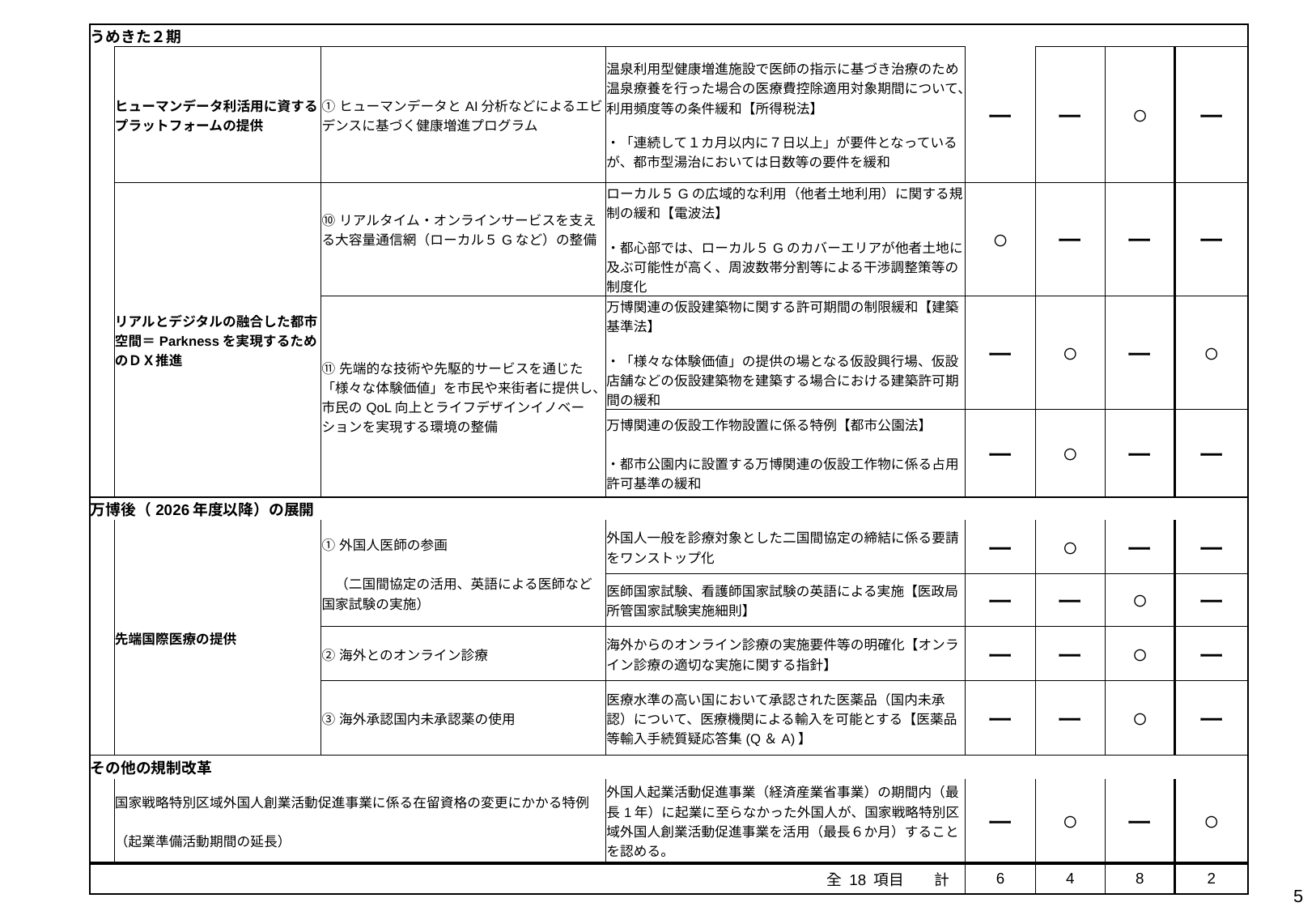

|  | うめきた２期 |  |  |  |  |  |  |  |
| --- | --- | --- | --- | --- | --- | --- | --- | --- |
|  |  | ヒューマンデータ利活用に資するプラットフォームの提供 | ①ヒューマンデータとAI分析などによるエビデンスに基づく健康増進プログラム | 温泉利用型健康増進施設で医師の指示に基づき治療のため温泉療養を行った場合の医療費控除適用対象期間について、利用頻度等の条件緩和【所得税法】 ・「連続して１カ月以内に７日以上」が要件となっているが、都市型湯治においては日数等の要件を緩和 | ー | ー | ○ | ー |
|  |  | リアルとデジタルの融合した都市空間＝Parknessを実現するためのＤＸ推進 | ⑩リアルタイム・オンラインサービスを支える大容量通信網（ローカル５Gなど）の整備 | ローカル５Gの広域的な利用（他者土地利用）に関する規制の緩和【電波法】 ・都心部では、ローカル５Gのカバーエリアが他者土地に及ぶ可能性が高く、周波数帯分割等による干渉調整策等の制度化 | ○ | ー | ー | ー |
|  |  |  | ⑪先端的な技術や先駆的サービスを通じた「様々な体験価値」を市民や来街者に提供し、市民のQoL向上とライフデザインイノベーションを実現する環境の整備 | 万博関連の仮設建築物に関する許可期間の制限緩和【建築基準法】 ・「様々な体験価値」の提供の場となる仮設興行場、仮設店舗などの仮設建築物を建築する場合における建築許可期間の緩和 | ー | ○ | ー | ○ |
|  |  |  |  | 万博関連の仮設工作物設置に係る特例【都市公園法】 ・都市公園内に設置する万博関連の仮設工作物に係る占用許可基準の緩和 | ー | ○ | ー | ー |
|  | 万博後（2026年度以降）の展開 |  |  |  |  |  |  |  |
|  |  | 先端国際医療の提供 | ①外国人医師の参画 　（二国間協定の活用、英語による医師など国家試験の実施） | 外国人一般を診療対象とした二国間協定の締結に係る要請をワンストップ化 | ー | ○ | ー | ー |
|  |  |  |  | 医師国家試験、看護師国家試験の英語による実施【医政局所管国家試験実施細則】 | ー | ー | ○ | ー |
|  |  |  | ②海外とのオンライン診療 | 海外からのオンライン診療の実施要件等の明確化【オンライン診療の適切な実施に関する指針】 | ー | ー | ○ | ー |
|  |  |  | ③海外承認国内未承認薬の使用 | 医療水準の高い国において承認された医薬品（国内未承認）について、医療機関による輸入を可能とする【医薬品等輸入手続質疑応答集(Q＆A)】 | ー | ー | ○ | ー |
|  | その他の規制改革 |  |  |  |  |  |  |  |
|  |  | 国家戦略特別区域外国人創業活動促進事業に係る在留資格の変更にかかる特例 （起業準備活動期間の延長） |  | 外国人起業活動促進事業（経済産業省事業）の期間内（最長1年）に起業に至らなかった外国人が、国家戦略特別区域外国人創業活動促進事業を活用（最長６か月）することを認める。 | ー | ○ | ー | ○ |
|  |  |  |  | 全 18 項目　　計 | 6 | 4 | 8 | 2 |
5